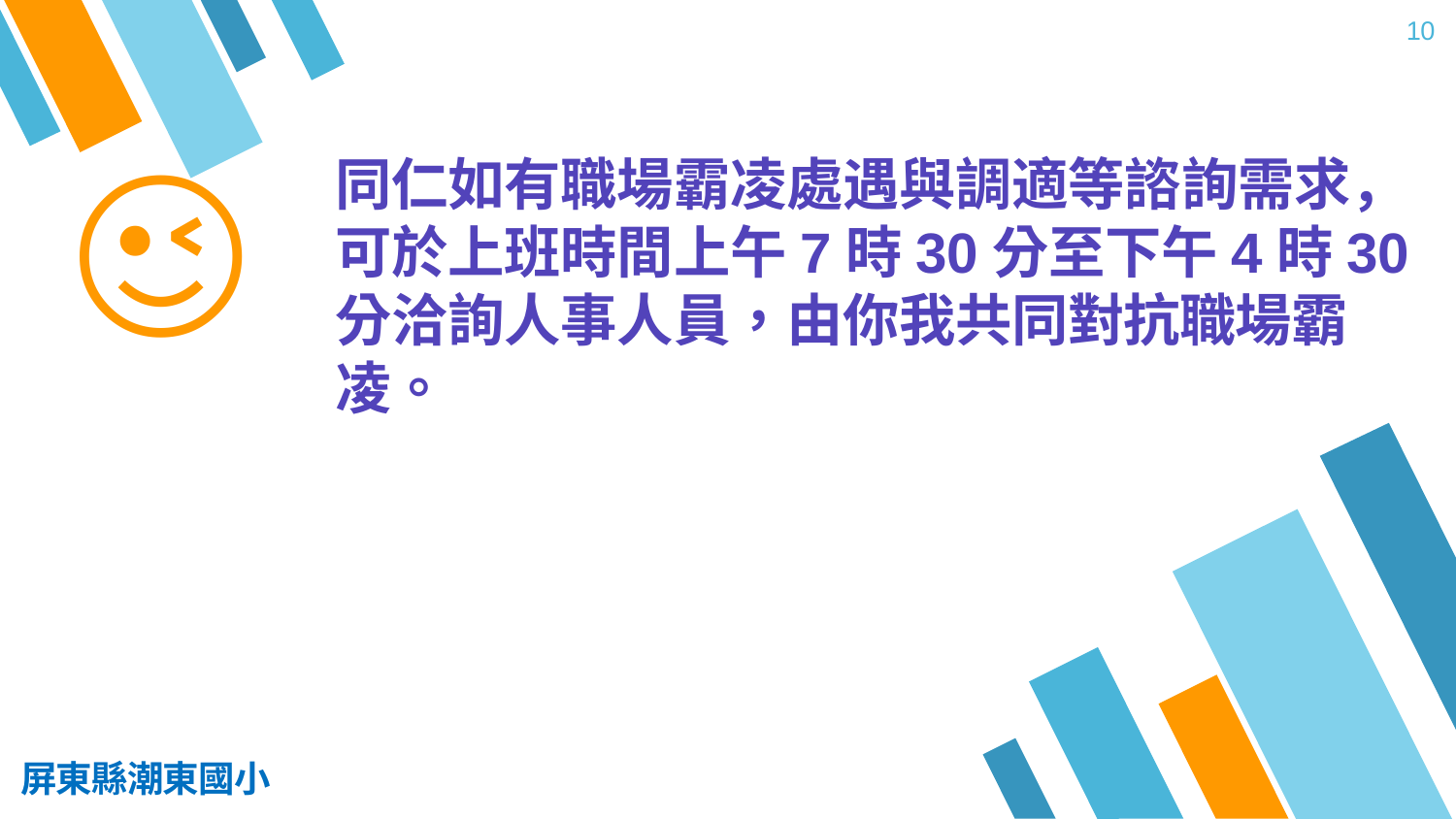

10
# 😉
同仁如有職場霸凌處遇與調適等諮詢需求，
可於上班時間上午7時30分至下午4時30分洽詢人事人員，由你我共同對抗職場霸凌。
屏東縣潮東國小